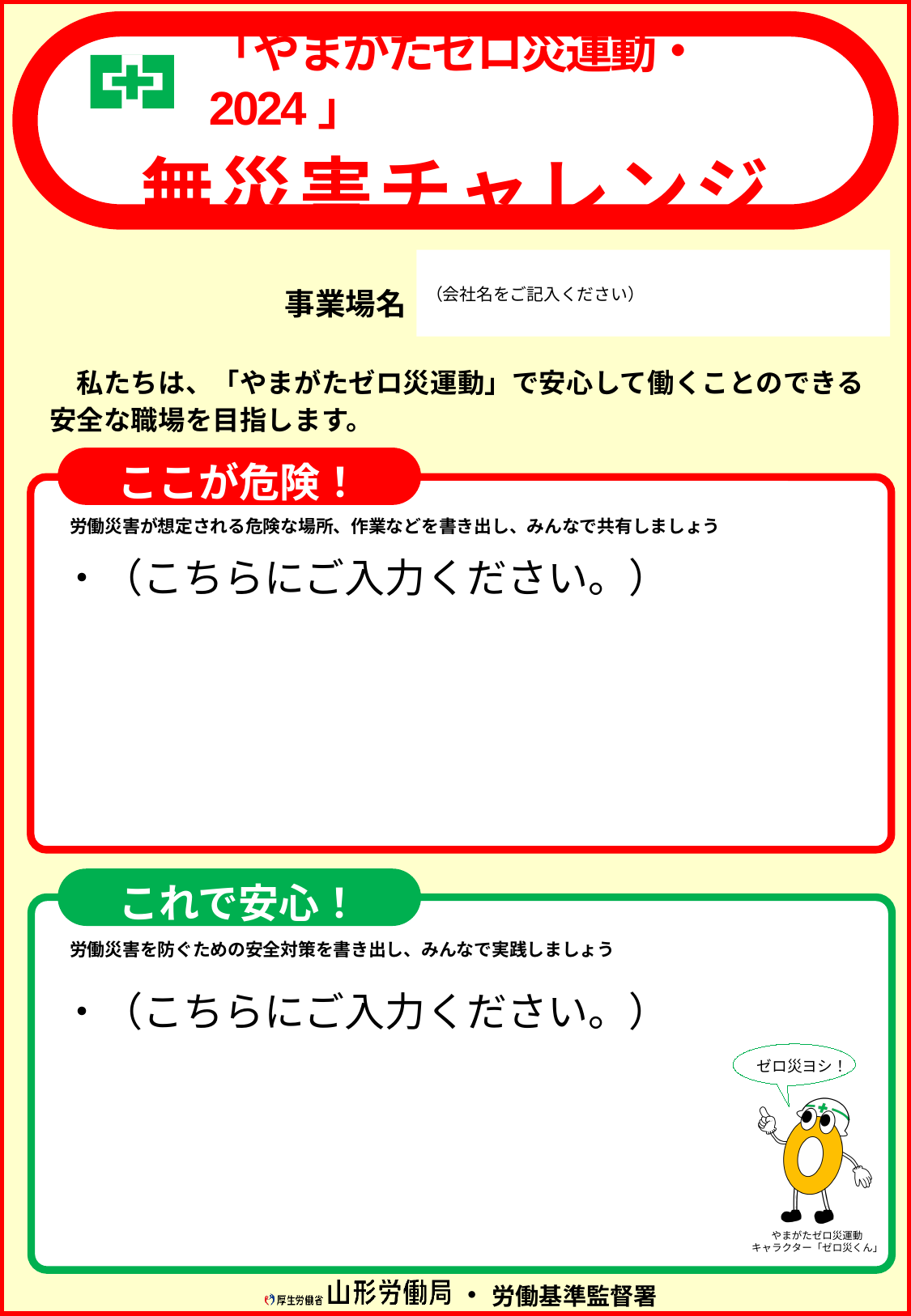

（会社名をご記入ください）
・（こちらにご入力ください。）
・（こちらにご入力ください。）